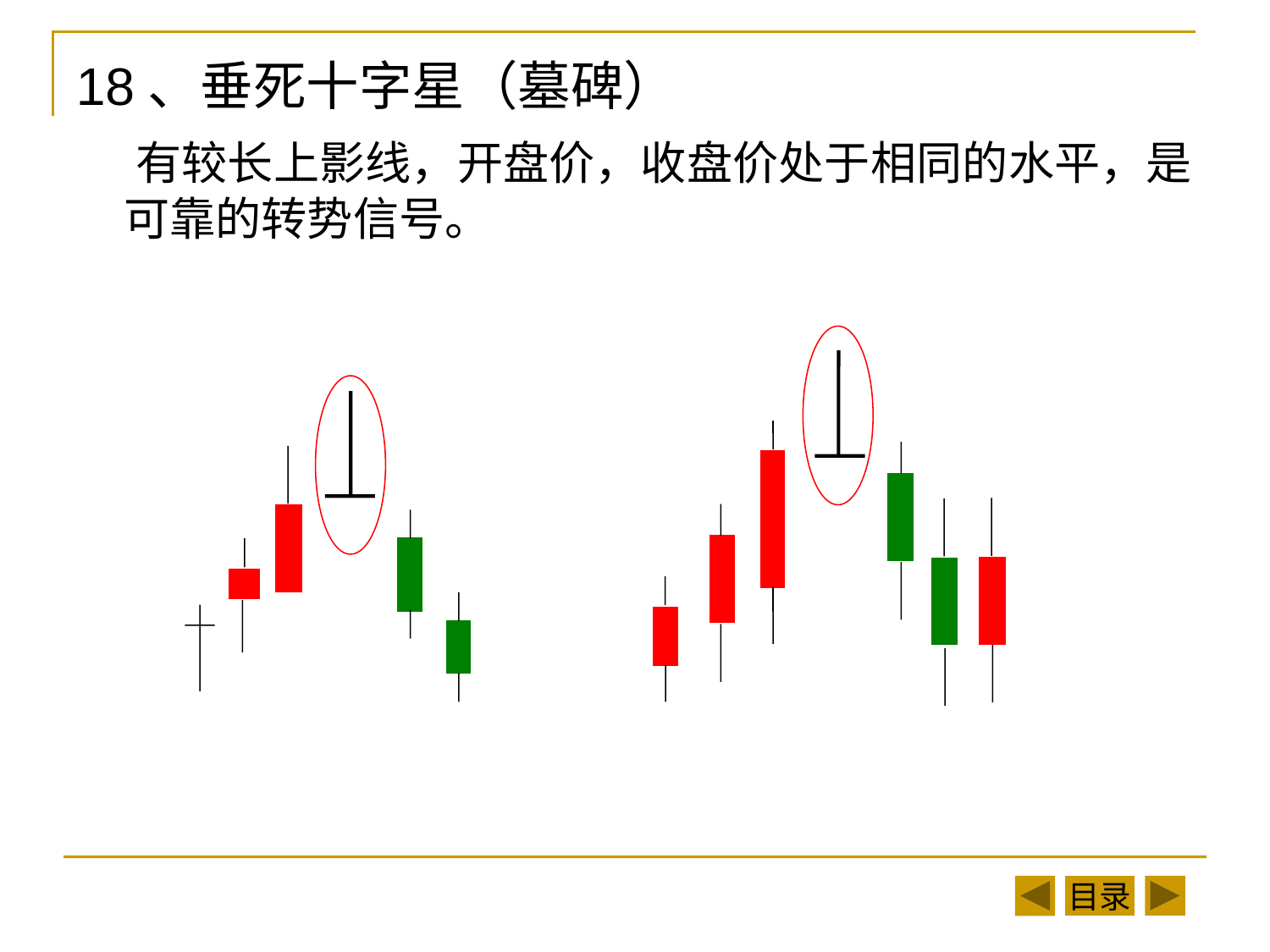

18、垂死十字星（墓碑）
    有较长上影线，开盘价，收盘价处于相同的水平，是可靠的转势信号。